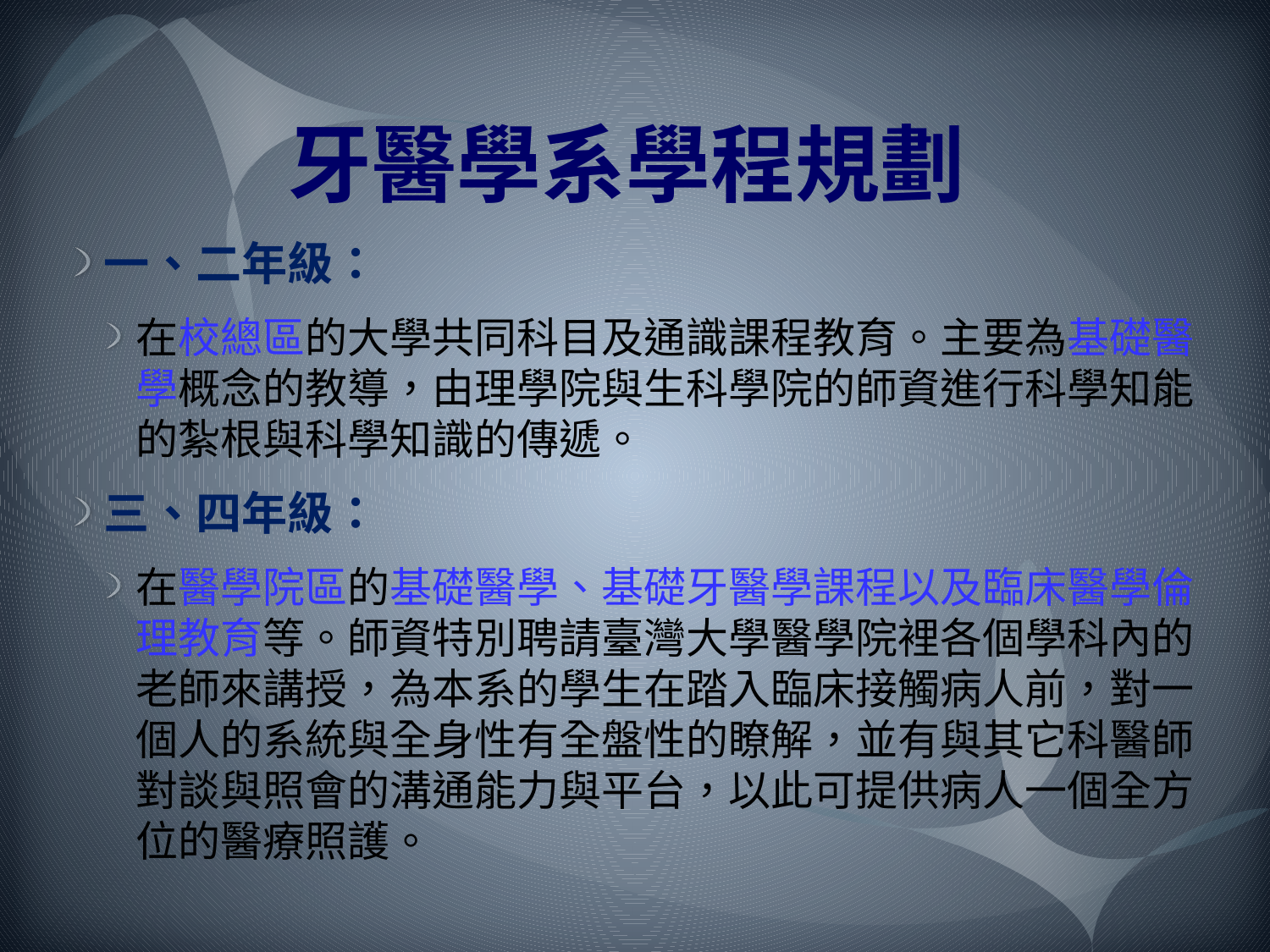

# 牙醫學系學程規劃
一、二年級：
在校總區的大學共同科目及通識課程教育。主要為基礎醫學概念的教導，由理學院與生科學院的師資進行科學知能的紮根與科學知識的傳遞。
三、四年級：
在醫學院區的基礎醫學、基礎牙醫學課程以及臨床醫學倫理教育等。師資特別聘請臺灣大學醫學院裡各個學科內的老師來講授，為本系的學生在踏入臨床接觸病人前，對一個人的系統與全身性有全盤性的瞭解，並有與其它科醫師對談與照會的溝通能力與平台，以此可提供病人一個全方位的醫療照護。